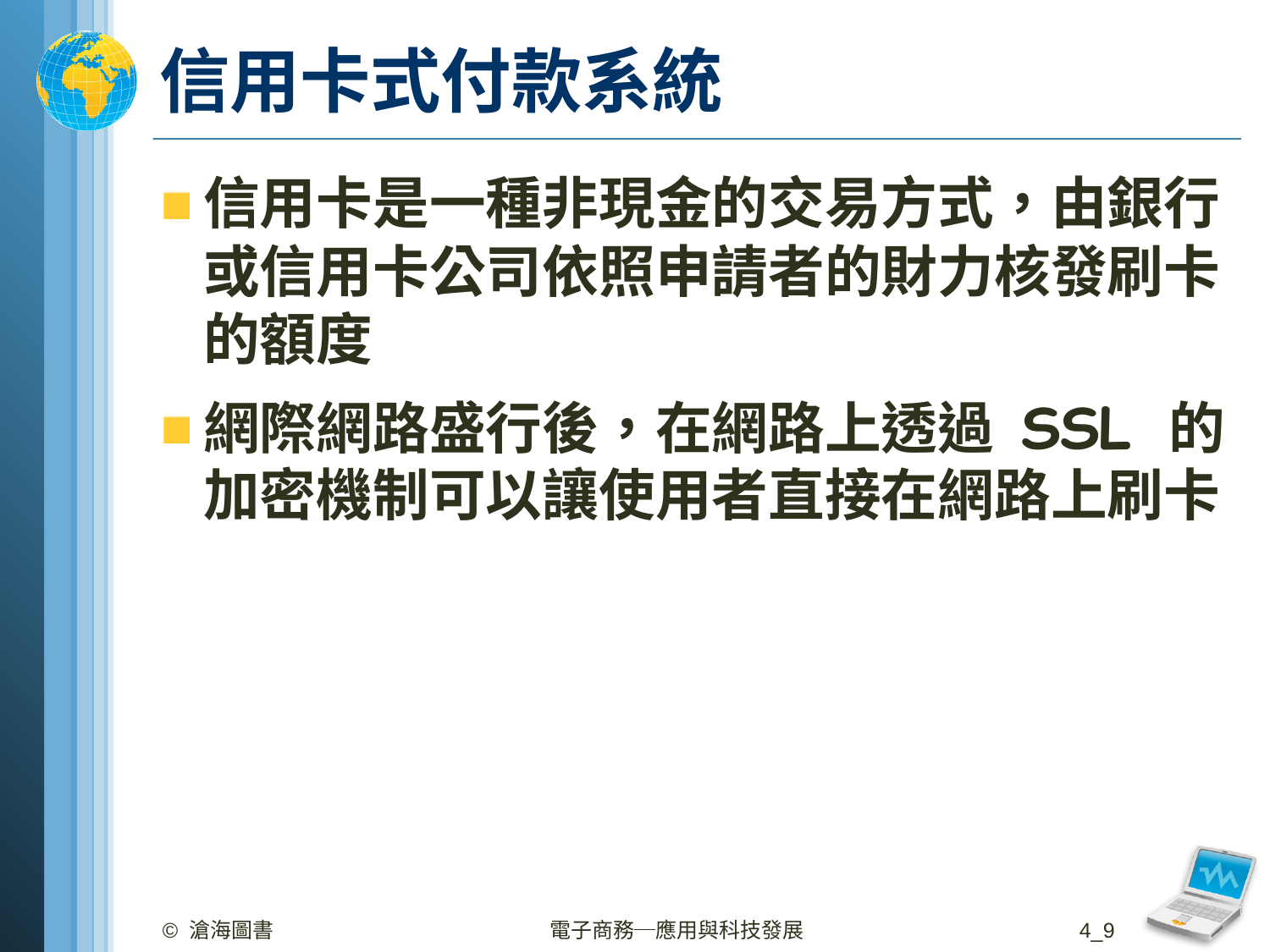

# 信用卡式付款系統
信用卡是一種非現金的交易方式，由銀行或信用卡公司依照申請者的財力核發刷卡的額度
網際網路盛行後，在網路上透過 SSL 的加密機制可以讓使用者直接在網路上刷卡
© 滄海圖書
電子商務─應用與科技發展
4_9